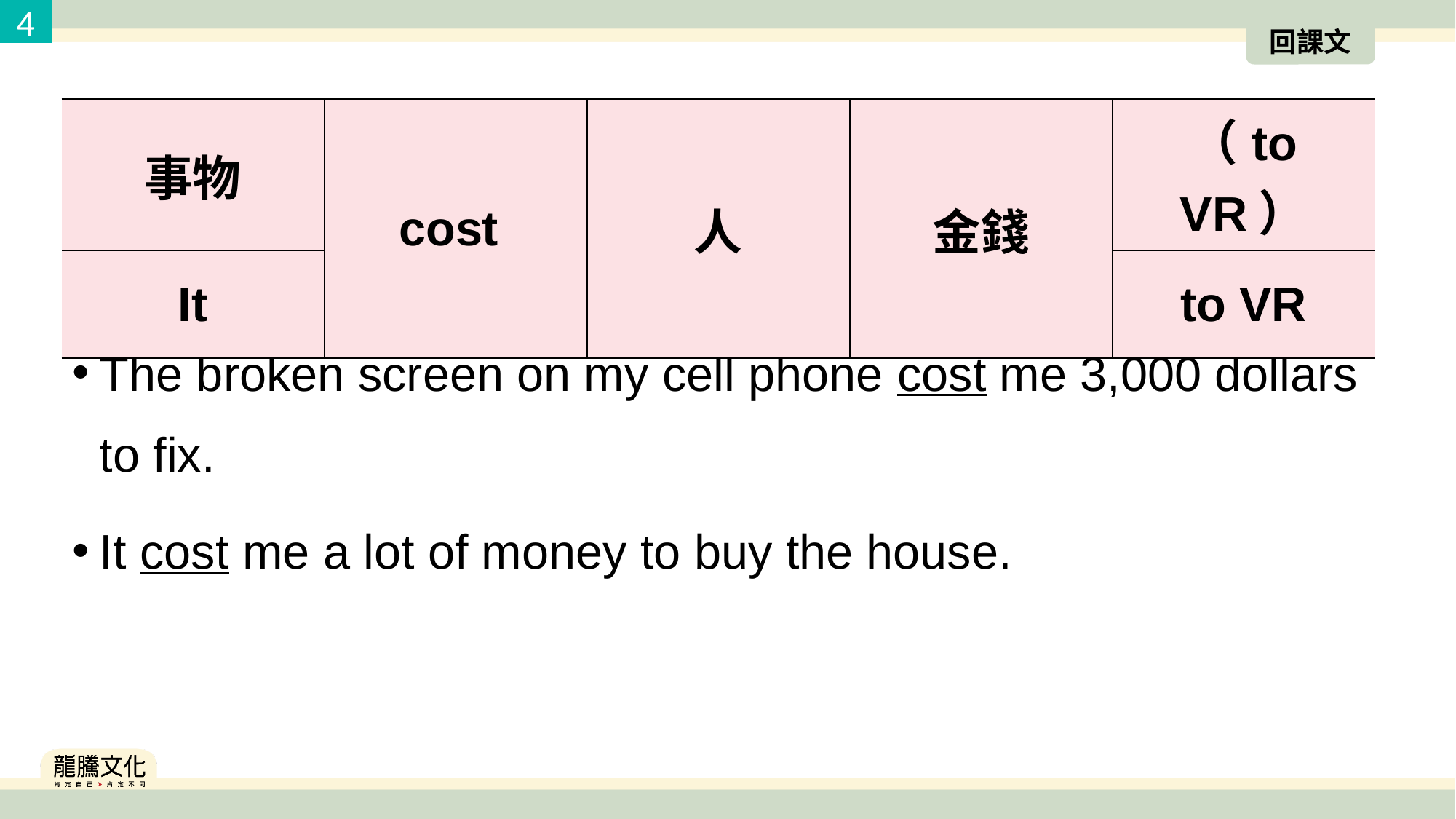

4
回課文
| 事物 | cost | 人 | 金錢 | （to VR） |
| --- | --- | --- | --- | --- |
| It |  |  |  | to VR |
The broken screen on my cell phone cost me 3,000 dollars to fix.
It cost me a lot of money to buy the house.